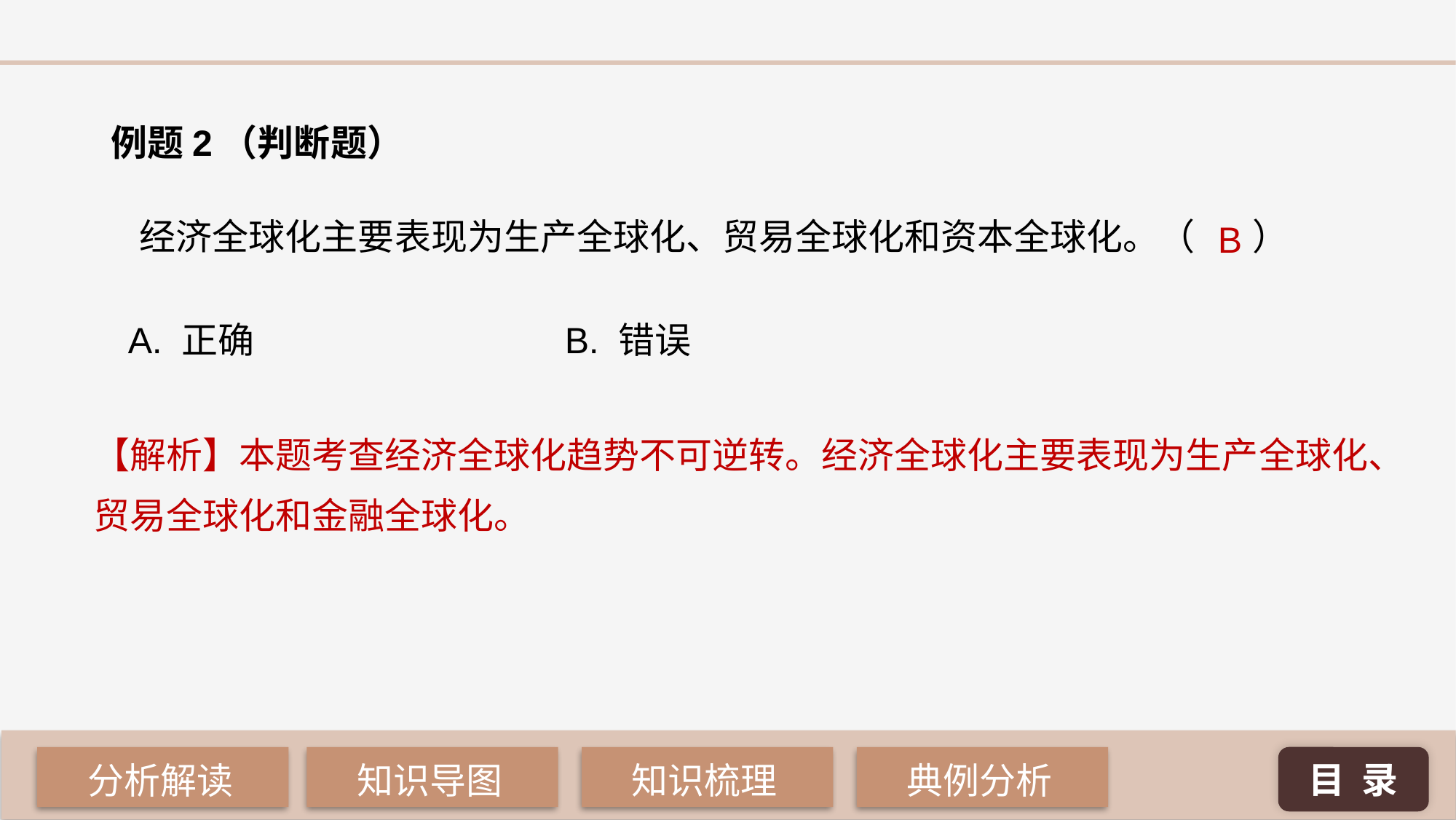

例题2（判断题）
B
经济全球化主要表现为生产全球化、贸易全球化和资本全球化。（       ）
A. 正确 			B. 错误
【解析】本题考查经济全球化趋势不可逆转。经济全球化主要表现为生产全球化、贸易全球化和金融全球化。